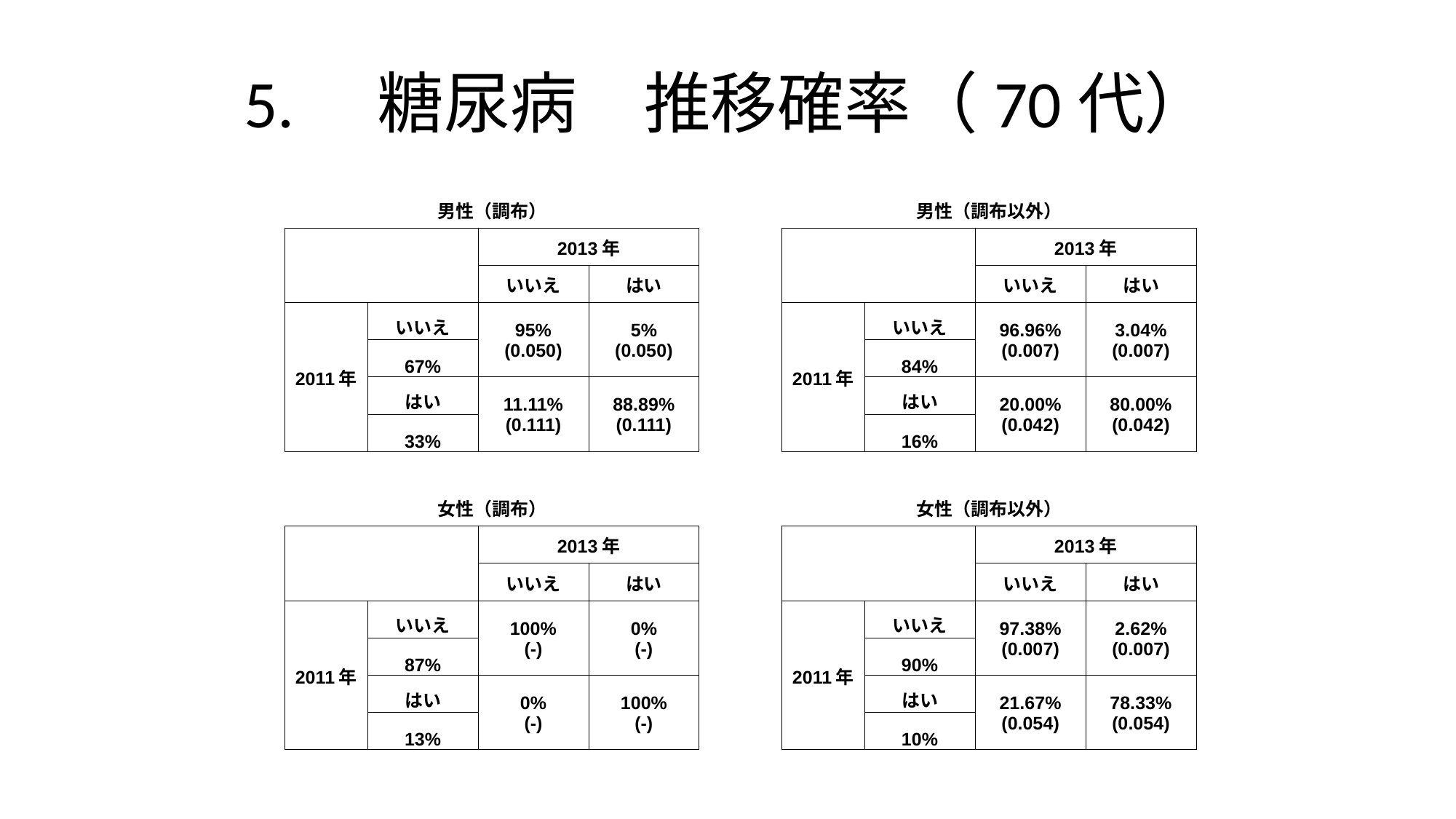

# 5.　糖尿病　推移確率（70代）
| 男性（調布） |  |  |  |  | 男性（調布以外） |  |  |  |
| --- | --- | --- | --- | --- | --- | --- | --- | --- |
|  |  | 2013年 |  |  |  |  | 2013年 |  |
|  |  | いいえ | はい |  |  |  | いいえ | はい |
| 2011年 | いいえ | 95% (0.050) | 5% (0.050) |  | 2011年 | いいえ | 96.96% (0.007) | 3.04% (0.007) |
|  | 67% |  |  |  |  | 84% |  |  |
|  | はい | 11.11% (0.111) | 88.89% (0.111) |  |  | はい | 20.00% (0.042) | 80.00% (0.042) |
|  | 33% |  |  |  |  | 16% |  |  |
|  |  |  |  |  |  |  |  |  |
| 女性（調布） |  |  |  |  | 女性（調布以外） |  |  |  |
|  |  | 2013年 |  |  |  |  | 2013年 |  |
|  |  | いいえ | はい |  |  |  | いいえ | はい |
| 2011年 | いいえ | 100% (-) | 0% (-) |  | 2011年 | いいえ | 97.38% (0.007) | 2.62% (0.007) |
|  | 87% |  |  |  |  | 90% |  |  |
|  | はい | 0% (-) | 100% (-) |  |  | はい | 21.67% (0.054) | 78.33% (0.054) |
|  | 13% |  |  |  |  | 10% |  |  |